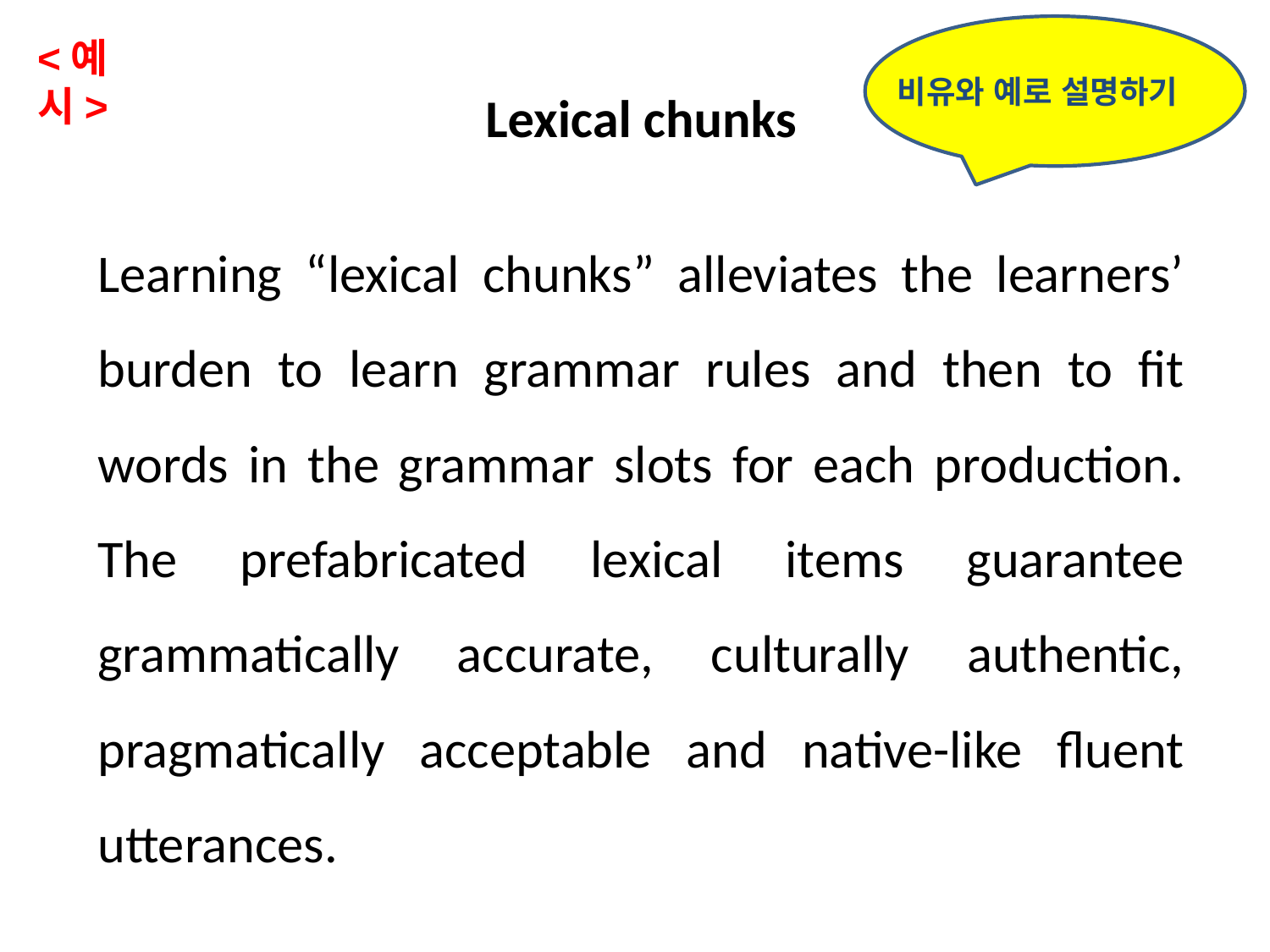

<예시>
Lexical chunks

Learning “lexical chunks” alleviates the learners’ burden to learn grammar rules and then to fit words in the grammar slots for each production. The prefabricated lexical items guarantee grammatically accurate, culturally authentic, pragmatically acceptable and native-like fluent utterances.
비유와 예로 설명하기